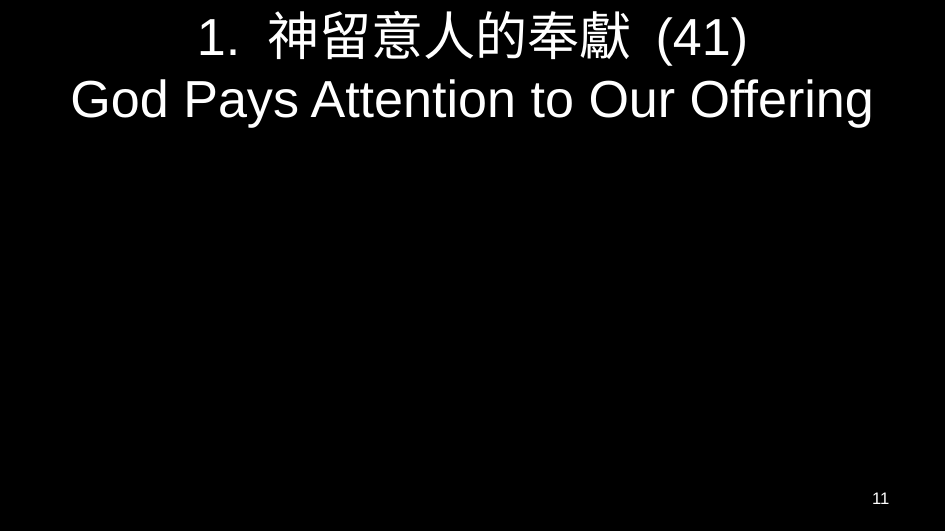

# 1. 神留意人的奉獻 (41) God Pays Attention to Our Offering

11